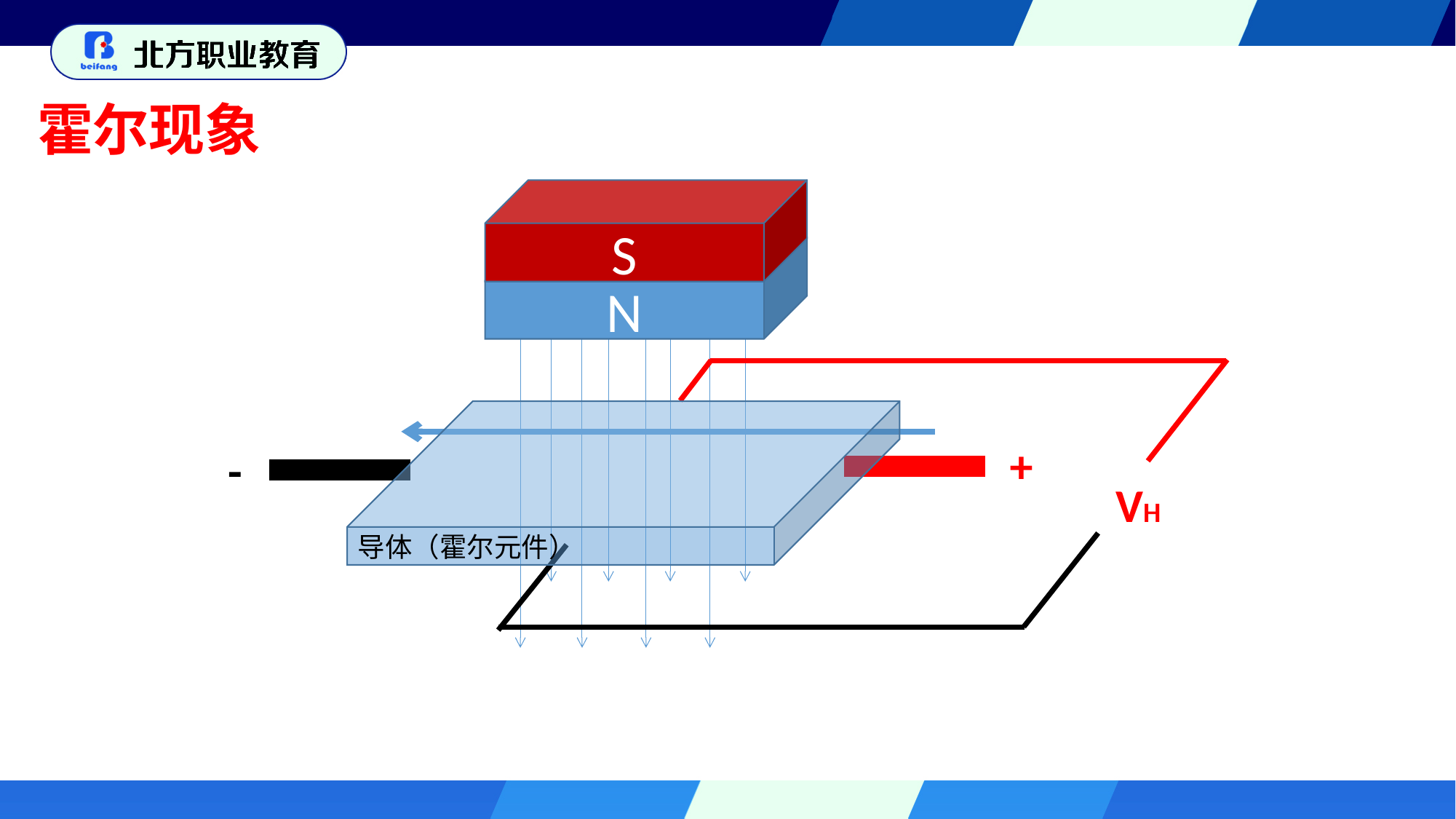

霍尔现象
S
N
导体（霍尔元件）
+
-
VH